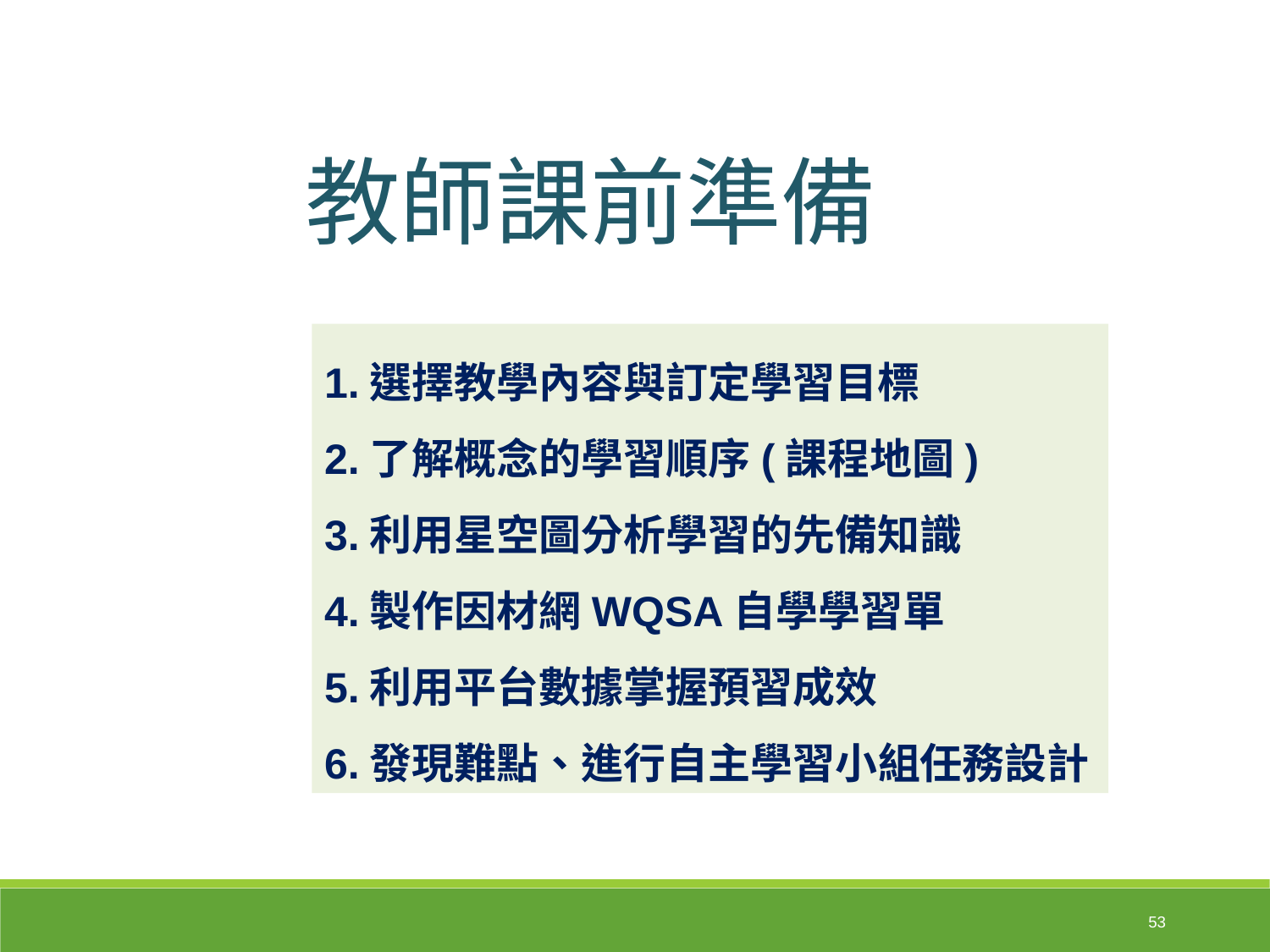

教師課前準備
1.選擇教學內容與訂定學習目標
2.了解概念的學習順序(課程地圖)
3.利用星空圖分析學習的先備知識
4.製作因材網WQSA自學學習單
5.利用平台數據掌握預習成效
6.發現難點、進行自主學習小組任務設計
53